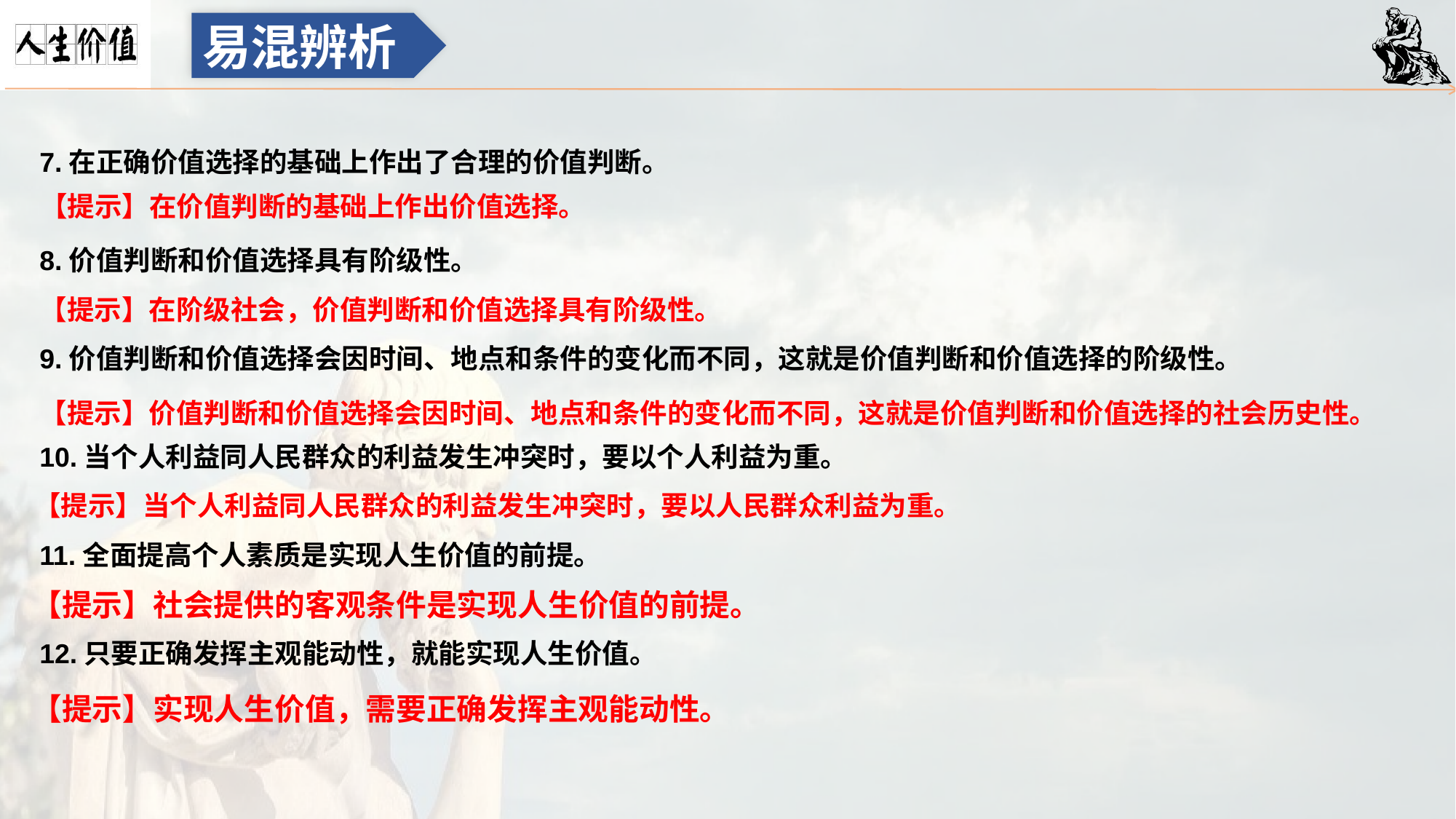

易混辨析
7.在正确价值选择的基础上作出了合理的价值判断。

8.价值判断和价值选择具有阶级性。

9.价值判断和价值选择会因时间、地点和条件的变化而不同，这就是价值判断和价值选择的阶级性。

10.当个人利益同人民群众的利益发生冲突时，要以个人利益为重。

11.全面提高个人素质是实现人生价值的前提。

12.只要正确发挥主观能动性，就能实现人生价值。

【提示】在价值判断的基础上作出价值选择。
【提示】在阶级社会，价值判断和价值选择具有阶级性。
【提示】价值判断和价值选择会因时间、地点和条件的变化而不同，这就是价值判断和价值选择的社会历史性。
【提示】当个人利益同人民群众的利益发生冲突时，要以人民群众利益为重。
【提示】社会提供的客观条件是实现人生价值的前提。
【提示】实现人生价值，需要正确发挥主观能动性。